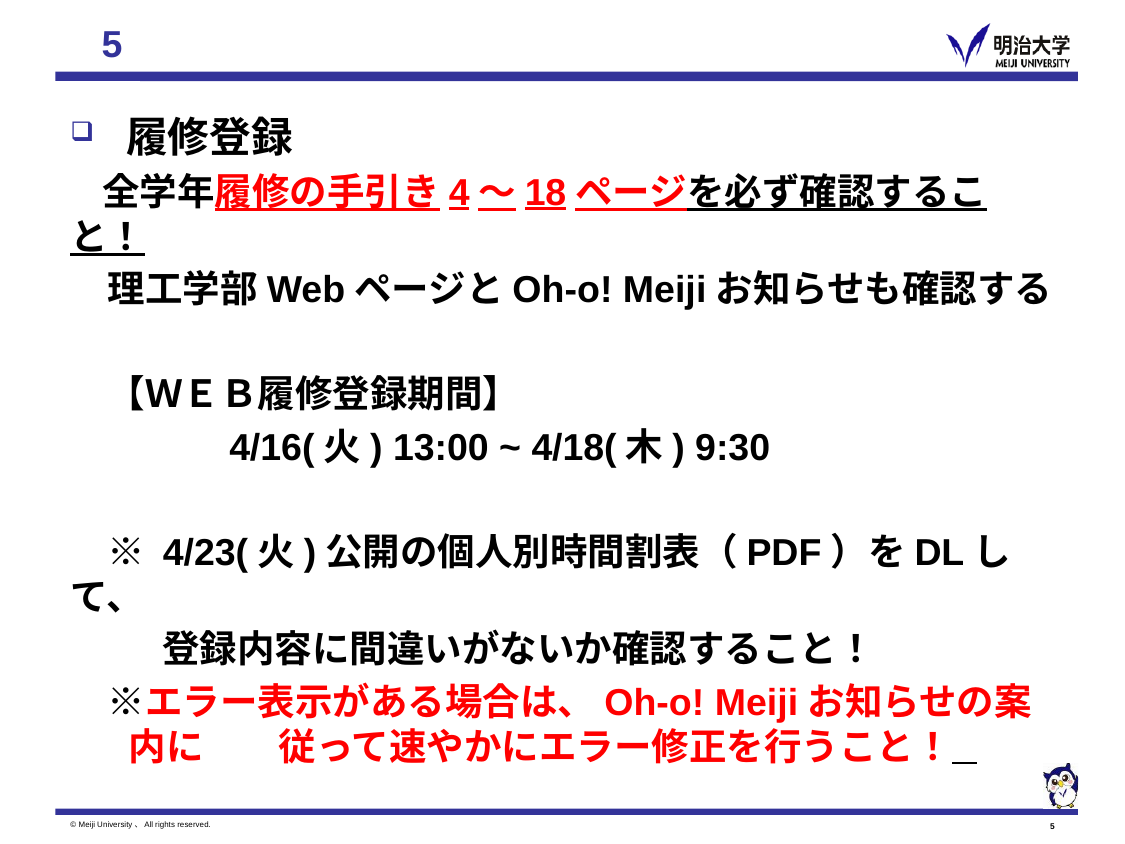

履修登録
　全学年履修の手引き4～18ページを必ず確認すること！
　理工学部WebページとOh-o! Meijiお知らせも確認する

　【ＷＥＢ履修登録期間】
　　　　4/16(火) 13:00 ~ 4/18(木) 9:30

　※ 4/23(火)公開の個人別時間割表（PDF）をDLして、
　　  登録内容に間違いがないか確認すること！
　※エラー表示がある場合は、Oh-o! Meijiお知らせの案内に　　従って速やかにエラー修正を行うこと！

© Meiji University、All rights reserved.
5